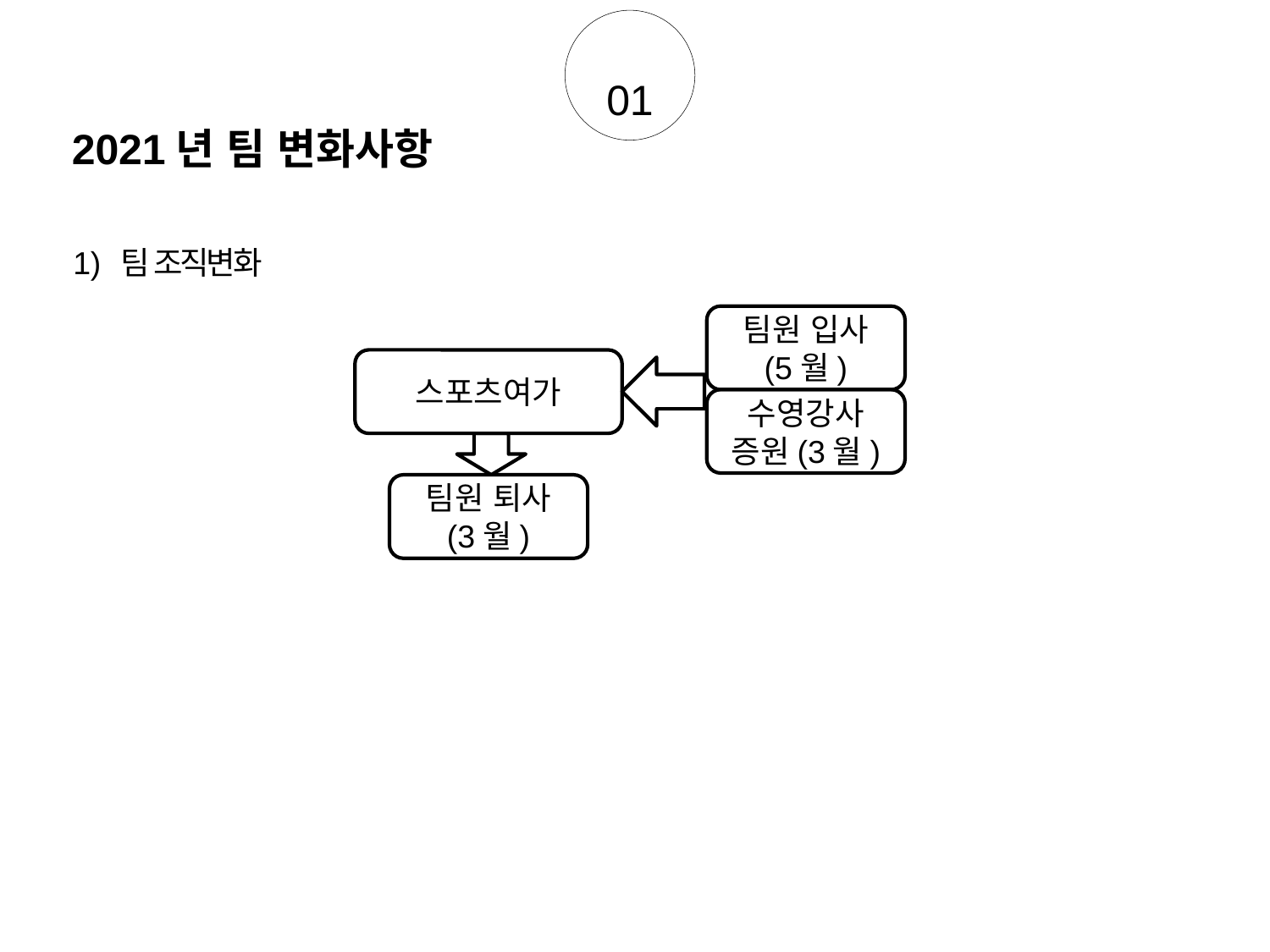

01
2021년 팀 변화사항
팀 조직변화

팀원 입사
(5월)
수영강사
증원(3월)
스포츠여가

팀원 퇴사
(3월)